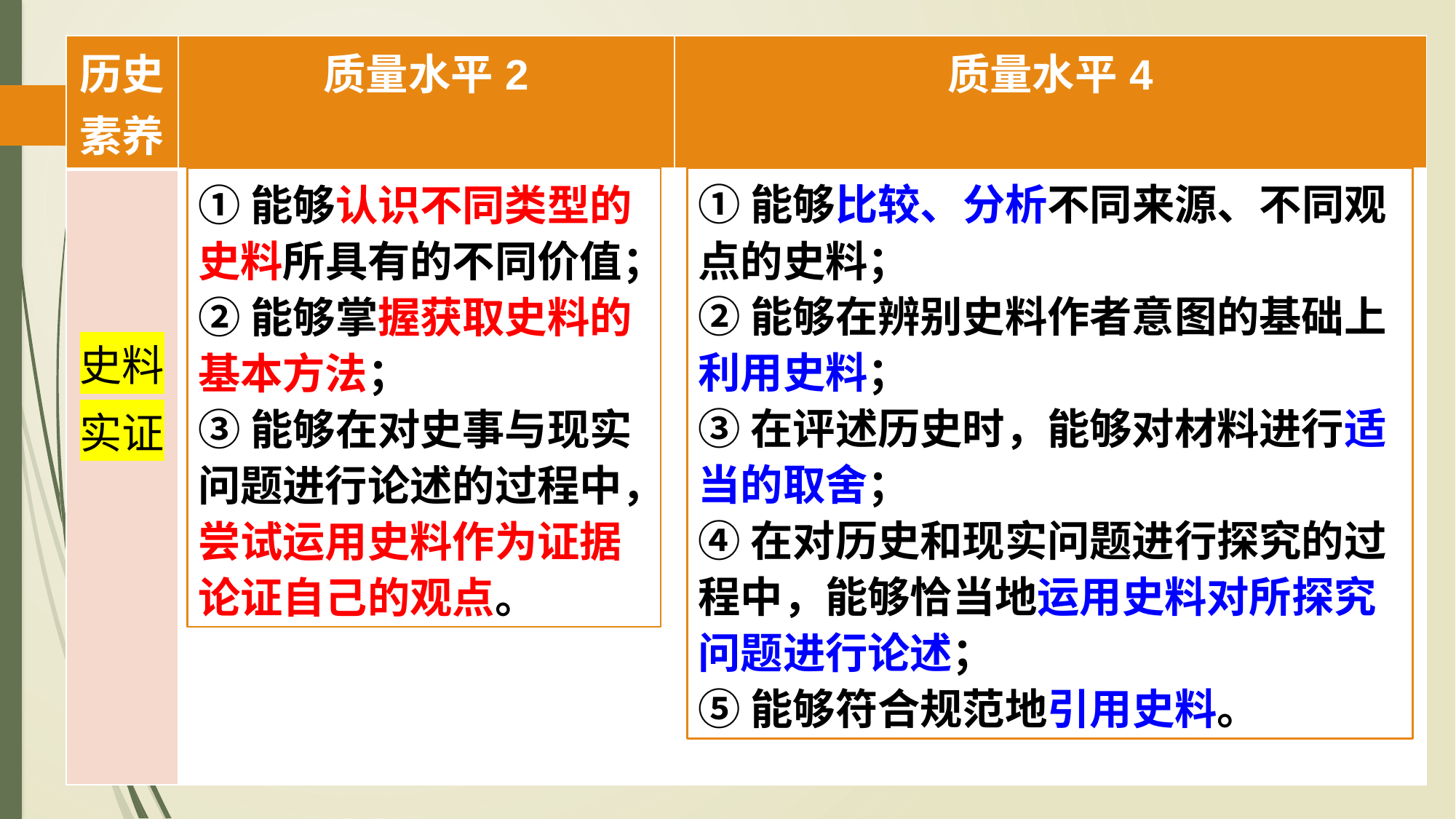

| 历史素养 | 质量水平2 | 质量水平4 |
| --- | --- | --- |
| 史料实证 |  |  |
①能够比较、分析不同来源、不同观点的史料；
②能够在辨别史料作者意图的基础上利用史料；
③在评述历史时，能够对材料进行适当的取舍；
④在对历史和现实问题进行探究的过程中，能够恰当地运用史料对所探究问题进行论述；
⑤能够符合规范地引用史料。
①能够认识不同类型的史料所具有的不同价值；
②能够掌握获取史料的基本方法；
③能够在对史事与现实问题进行论述的过程中，尝试运用史料作为证据论证自己的观点。